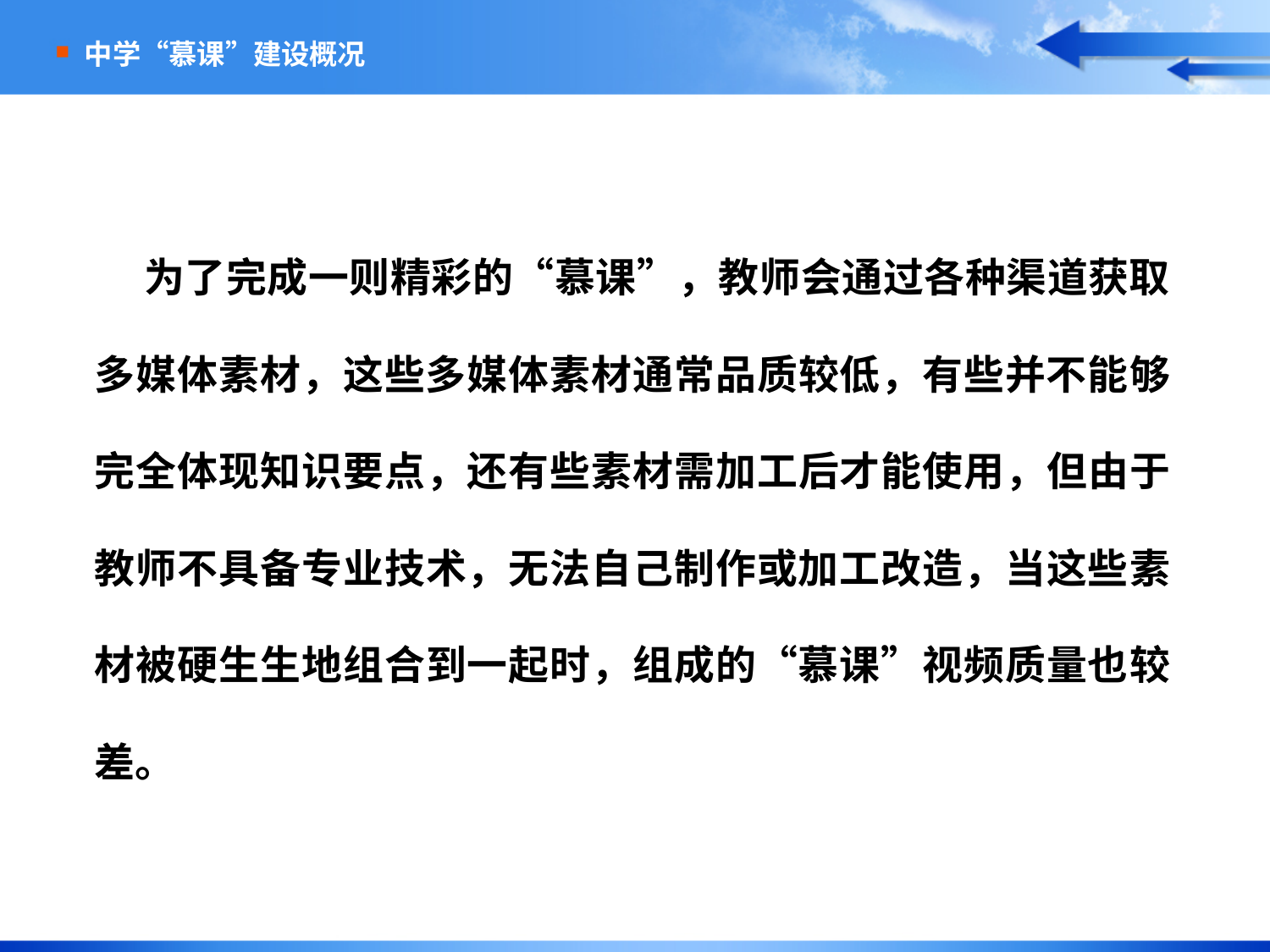

中学“慕课”建设概况
    为了完成一则精彩的“慕课”，教师会通过各种渠道获取多媒体素材，这些多媒体素材通常品质较低，有些并不能够完全体现知识要点，还有些素材需加工后才能使用，但由于教师不具备专业技术，无法自己制作或加工改造，当这些素材被硬生生地组合到一起时，组成的“慕课”视频质量也较差。